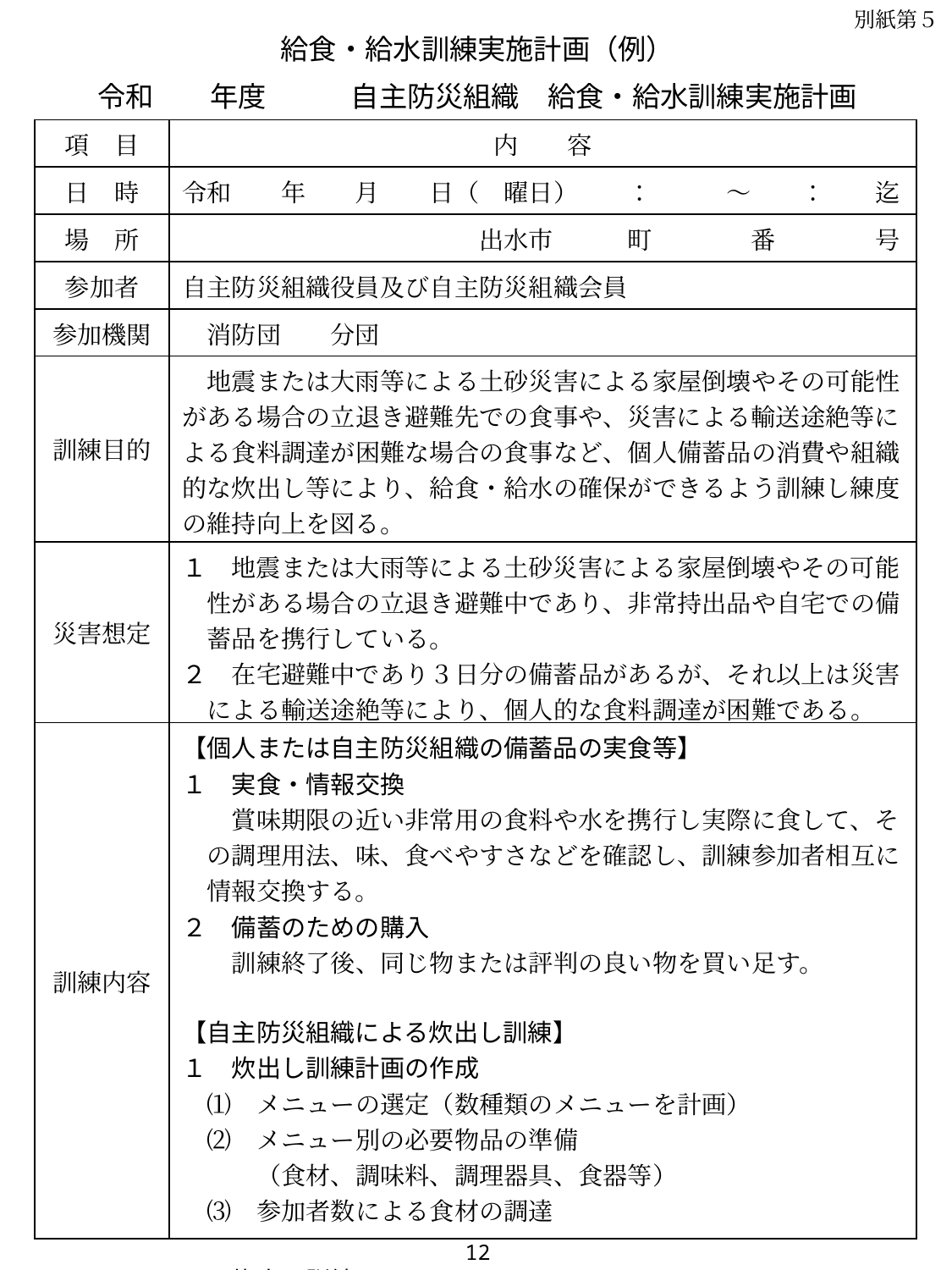

別紙第５
給食・給水訓練実施計画（例）
令和　　年度　　　自主防災組織　給食・給水訓練実施計画
| 項　目 | 内　　容 |
| --- | --- |
| 日　時 | 令和　　年　　月　　日（　曜日）　　：　　　～　　：　　迄 |
| 場　所 | 出水市　　　町　　　　番　　　　号 |
| 参加者 | 自主防災組織役員及び自主防災組織会員 |
| 参加機関 | 消防団　　分団 |
| 訓練目的 | 地震または大雨等による土砂災害による家屋倒壊やその可能性がある場合の立退き避難先での食事や、災害による輸送途絶等による食料調達が困難な場合の食事など、個人備蓄品の消費や組織的な炊出し等により、給食・給水の確保ができるよう訓練し練度の維持向上を図る。 |
| 災害想定 | １　地震または大雨等による土砂災害による家屋倒壊やその可能 　性がある場合の立退き避難中であり、非常持出品や自宅での備 　蓄品を携行している。 ２　在宅避難中であり３日分の備蓄品があるが、それ以上は災害 　による輸送途絶等により、個人的な食料調達が困難である。 |
| 訓練内容 | 【個人または自主防災組織の備蓄品の実食等】 １　実食・情報交換 　　賞味期限の近い非常用の食料や水を携行し実際に食して、そ 　の調理用法、味、食べやすさなどを確認し、訓練参加者相互に 　情報交換する。 ２　備蓄のための購入 　　訓練終了後、同じ物または評判の良い物を買い足す。 【自主防災組織による炊出し訓練】 １　炊出し訓練計画の作成 　⑴　メニューの選定（数種類のメニューを計画） 　⑵　メニュー別の必要物品の準備 　　　（食材、調味料、調理器具、食器等） 　⑶　参加者数による食材の調達 ２　炊出し訓練 　　食材カット、調理、実食、評価及び総括 |
12